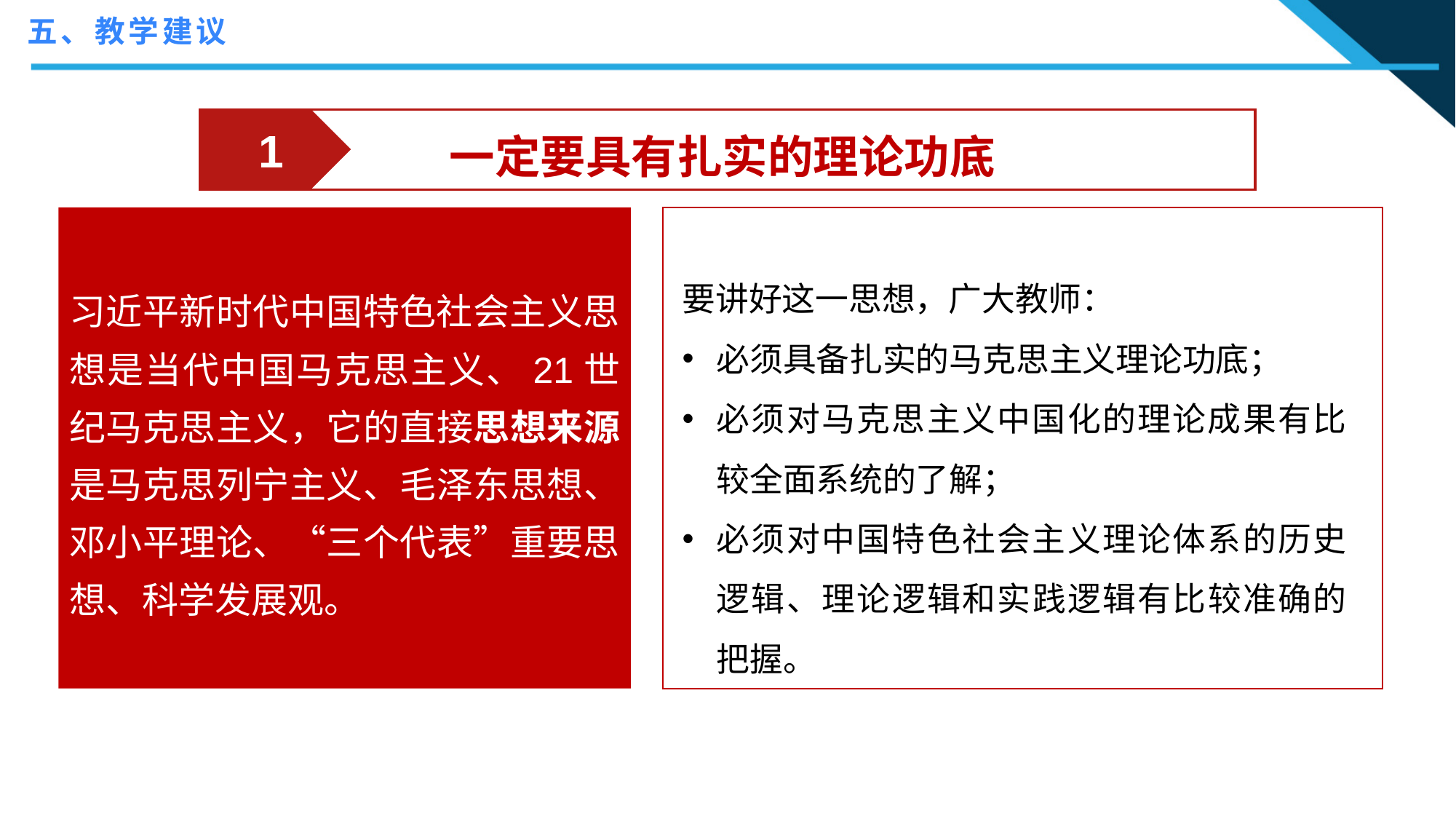

五、教学建议

 1
一定要具有扎实的理论功底
习近平新时代中国特色社会主义思想是当代中国马克思主义、21世纪马克思主义，它的直接思想来源是马克思列宁主义、毛泽东思想、邓小平理论、“三个代表”重要思想、科学发展观。

要讲好这一思想，广大教师：
必须具备扎实的马克思主义理论功底；
必须对马克思主义中国化的理论成果有比较全面系统的了解；
必须对中国特色社会主义理论体系的历史逻辑、理论逻辑和实践逻辑有比较准确的把握。
“马克思主义是我们立党立国的根本指导思想，也是我国大学最鲜亮的底色。”
——习近平